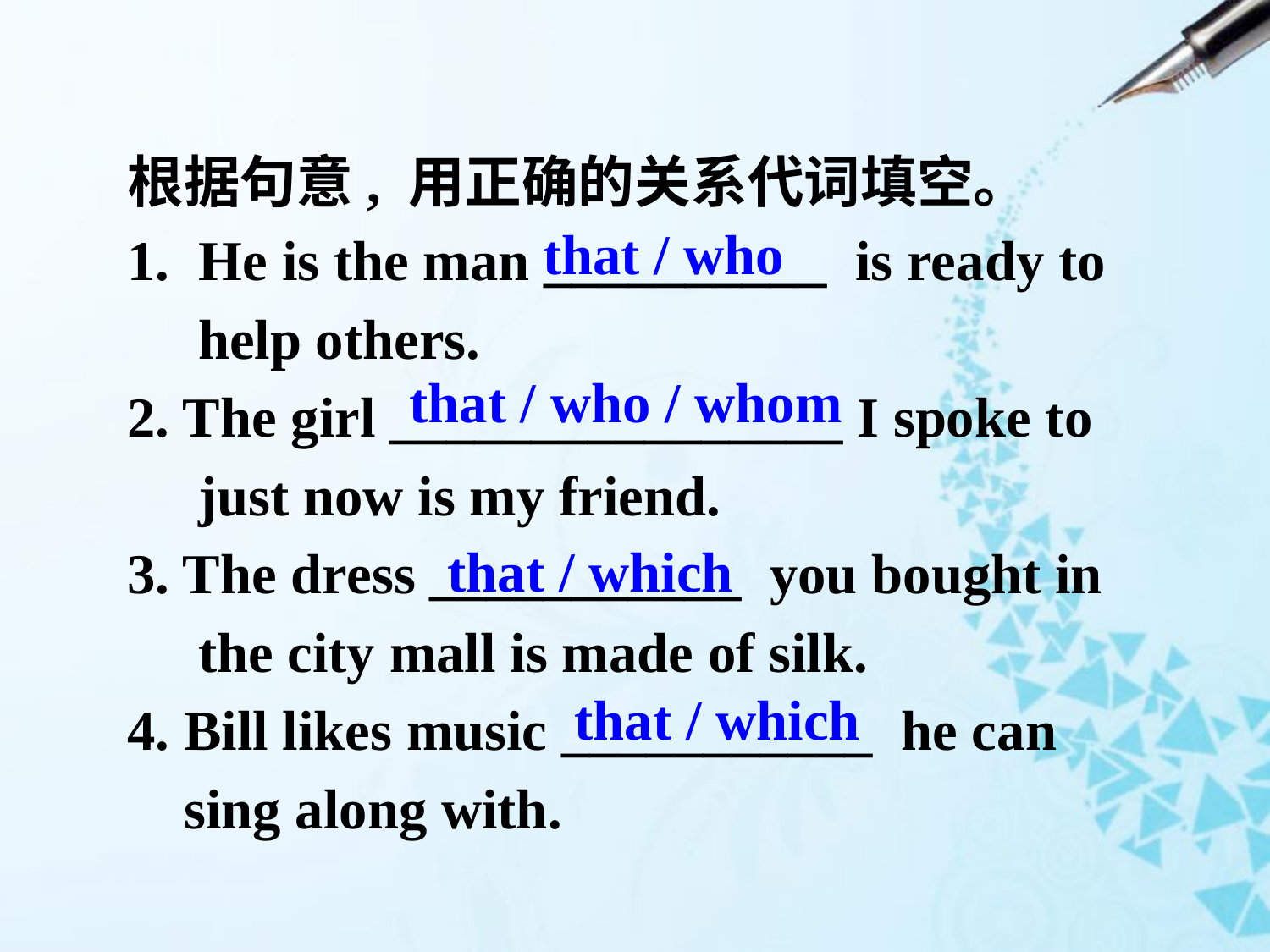

根据句意, 用正确的关系代词填空。
He is the man __________  is ready to
     help others.
2. The girl ________________ I spoke to
     just now is my friend.
3. The dress ___________  you bought in
     the city mall is made of silk.
4. Bill likes music ___________  he can
    sing along with.
that / who
 that / who / whom
that / which
that / which